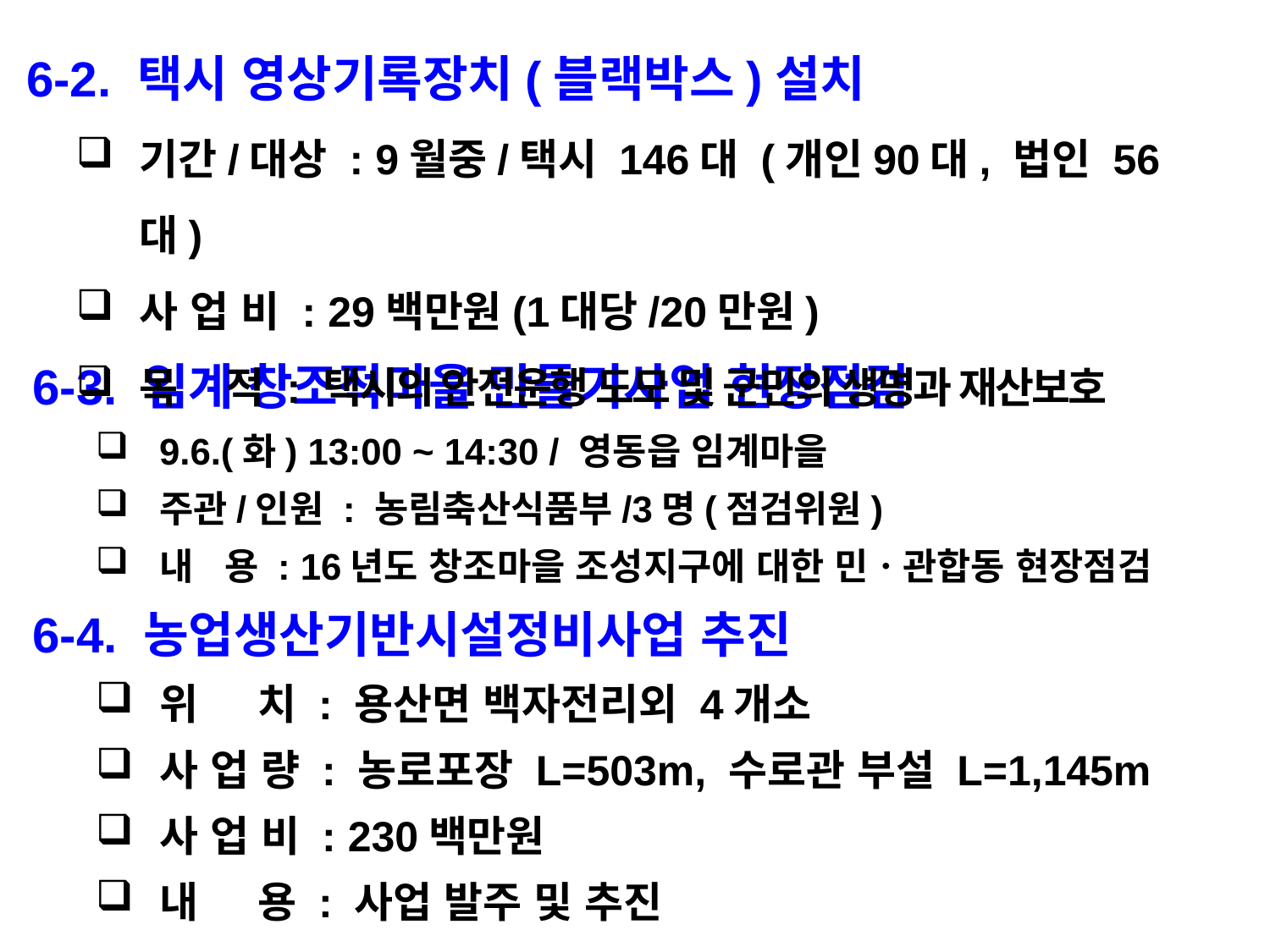

6-2. 택시 영상기록장치(블랙박스)설치
기간/대상 : 9월중/택시 146대 (개인90대, 법인 56대)
사 업 비 : 29백만원(1대당/20만원)
목    적 : 택시의 안전운행 도모 및 군민의 생명과 재산보호
6-3. 임계 창조적마을 만들기사업 현장점검
9.6.(화) 13:00 ~ 14:30 / 영동읍 임계마을
주관/인원 : 농림축산식품부/3명(점검위원)
내   용 : 16년도 창조마을 조성지구에 대한 민ㆍ관합동 현장점검

6-4. 농업생산기반시설정비사업 추진
위     치 : 용산면 백자전리외 4개소
사 업 량 : 농로포장 L=503m, 수로관 부설 L=1,145m
사 업 비 : 230백만원
내     용 : 사업 발주 및 추진